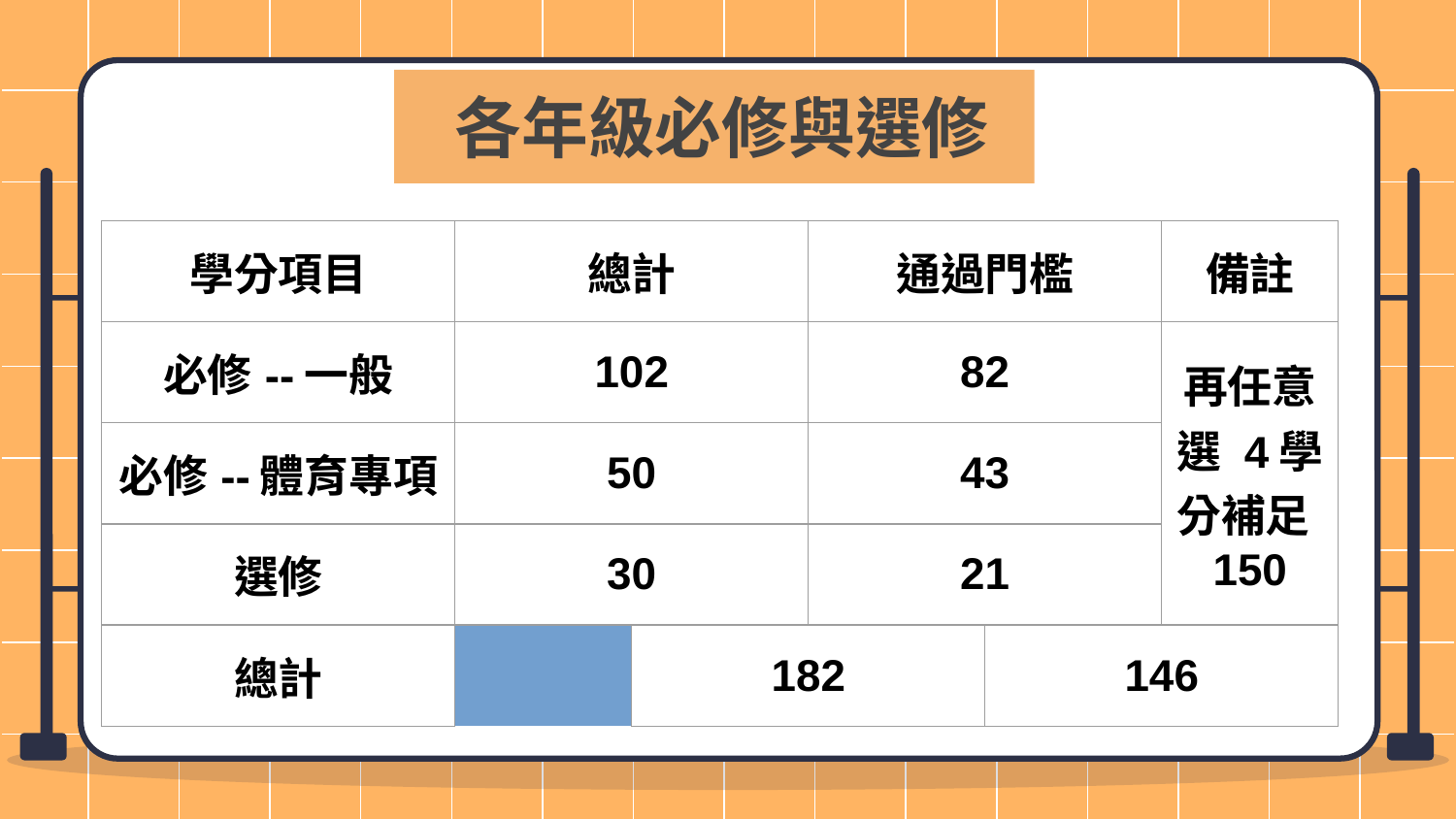

各年級必修與選修

| 學分項目 |  | 總計 |  | 通過門檻 |  | 備註 |
| --- | --- | --- | --- | --- | --- | --- |
| 必修--一般 |  | 102 |  | 82 |  | 再任意選 4學分補足150 |
| 必修--體育專項 |  | 50 |  | 43 |  |  |
| 選修 |  | 30 |  | 21 |  |  |
| 總計 |  | 182 |  | 146 |  |  |